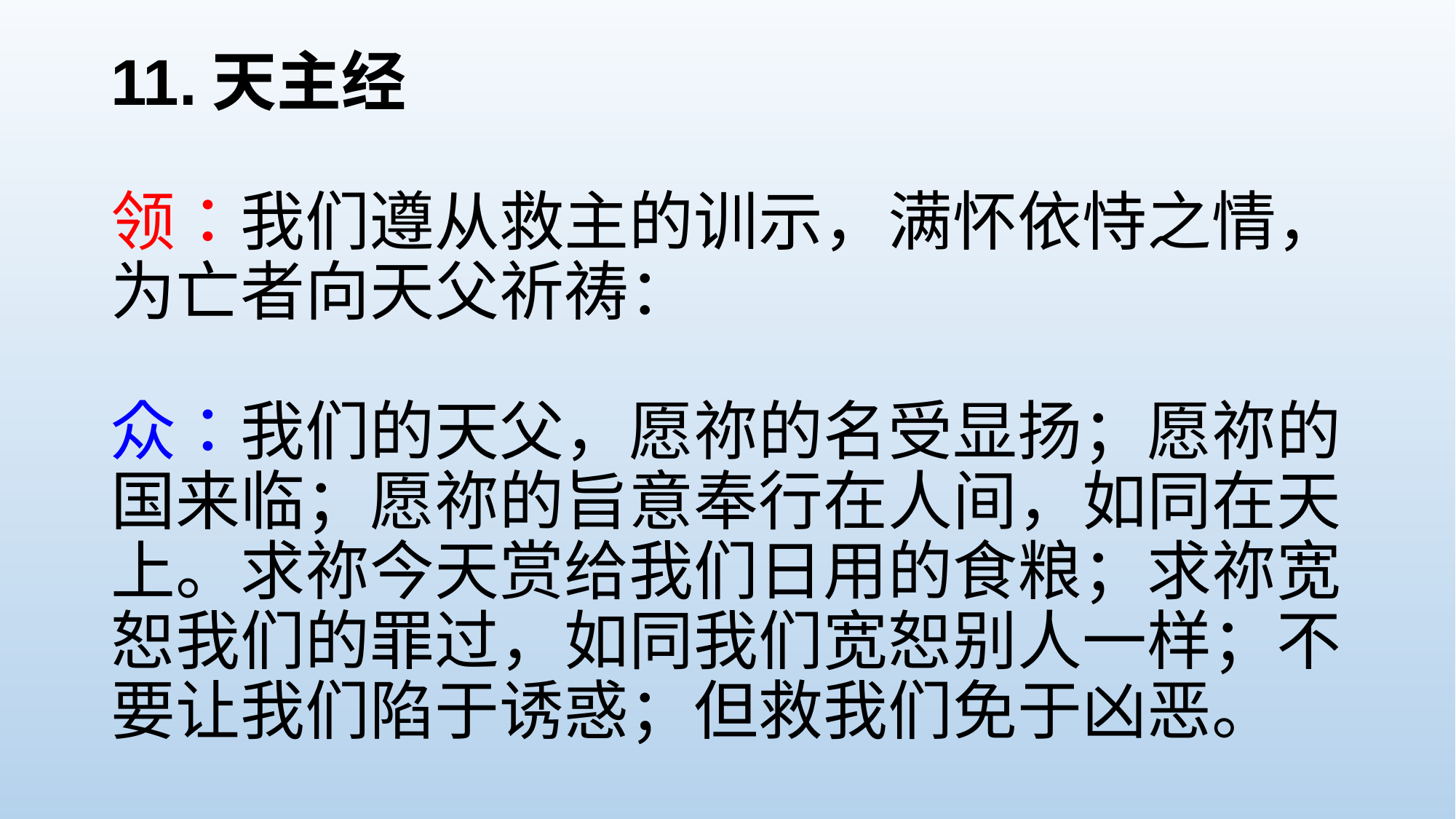

# 11.天主经 领：我们遵从救主的训示，满怀依恃之情，为亡者向天父祈祷： 众：我们的天父，愿祢的名受显扬；愿祢的国来临；愿祢的旨意奉行在人间，如同在天上。求祢今天赏给我们日用的食粮；求祢宽恕我们的罪过，如同我们宽恕别人一样；不要让我们陷于诱惑；但救我们免于凶恶。